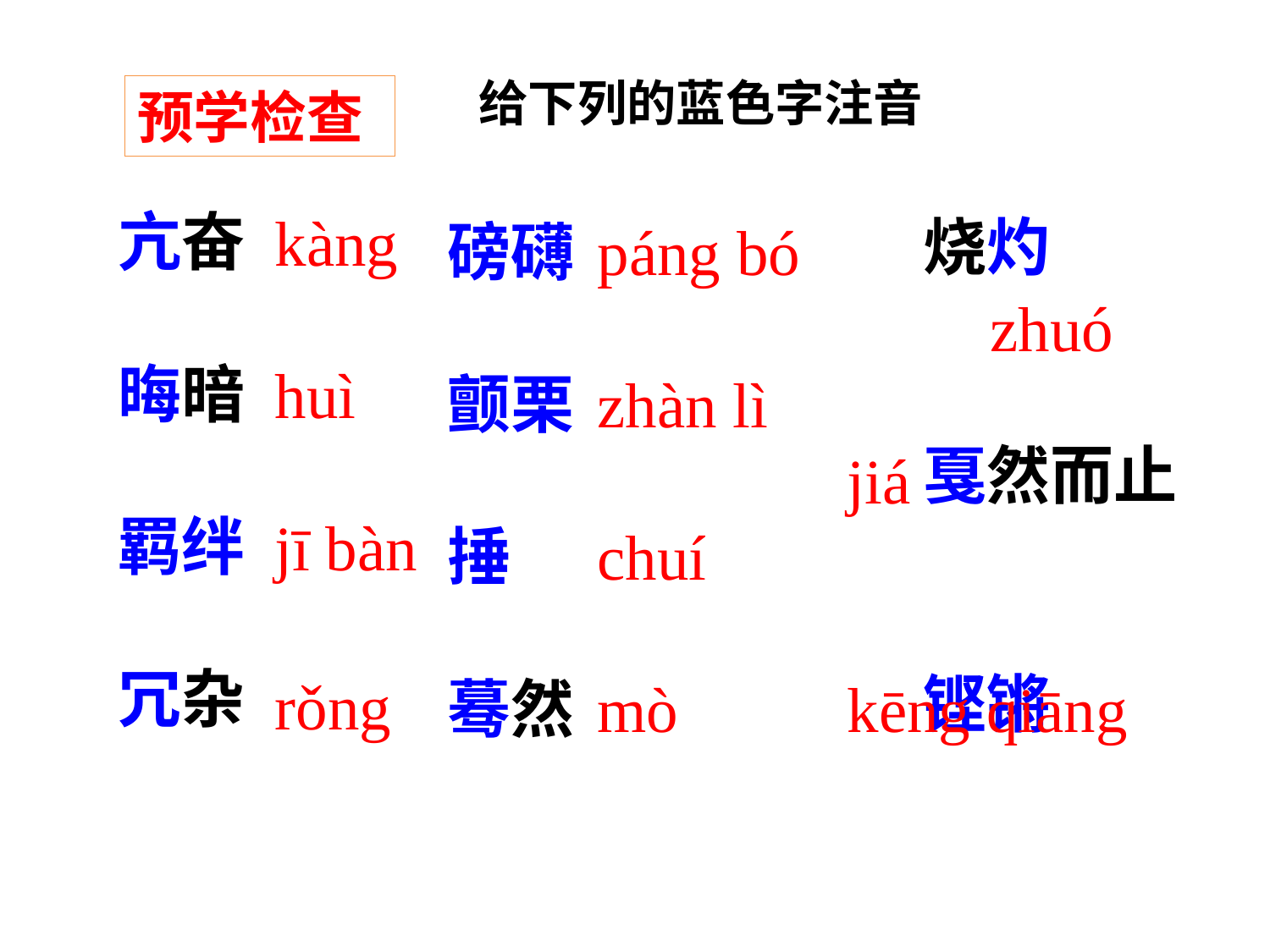

给下列的蓝色字注音
预学检查
亢奋

晦暗

羁绊

冗杂
kàng

huì

jī bàn

rǒng
烧灼

戛然而止

铿锵
磅礴

颤栗

捶

蓦然
páng bó

zhàn lì

chuí

mò

         zhuó

jiá

kēng qiāng